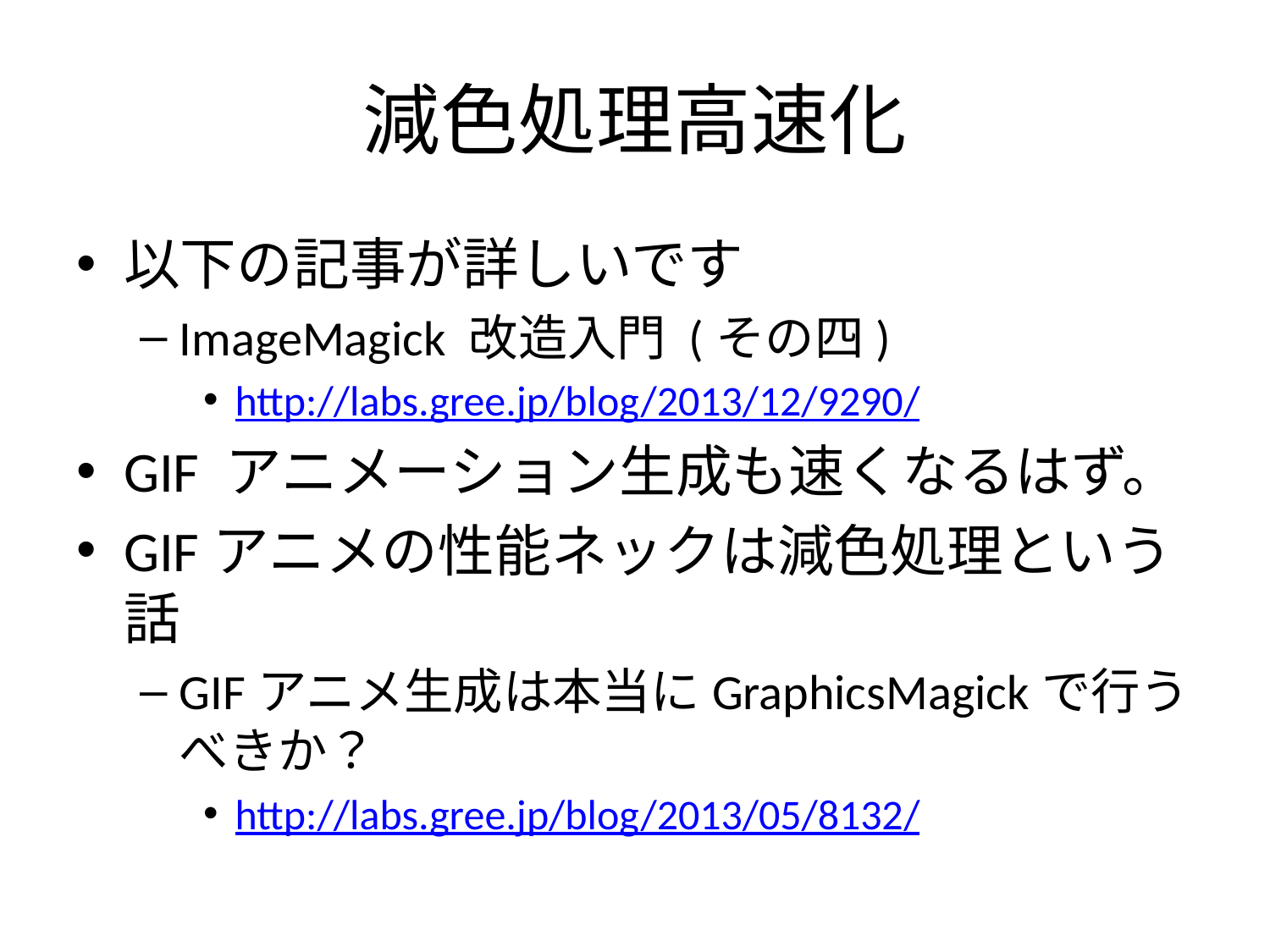

# 減色処理高速化
以下の記事が詳しいです
ImageMagick 改造入門 (その四)
http://labs.gree.jp/blog/2013/12/9290/
GIF アニメーション生成も速くなるはず。
GIFアニメの性能ネックは減色処理という話
GIFアニメ生成は本当にGraphicsMagickで行うべきか？
http://labs.gree.jp/blog/2013/05/8132/